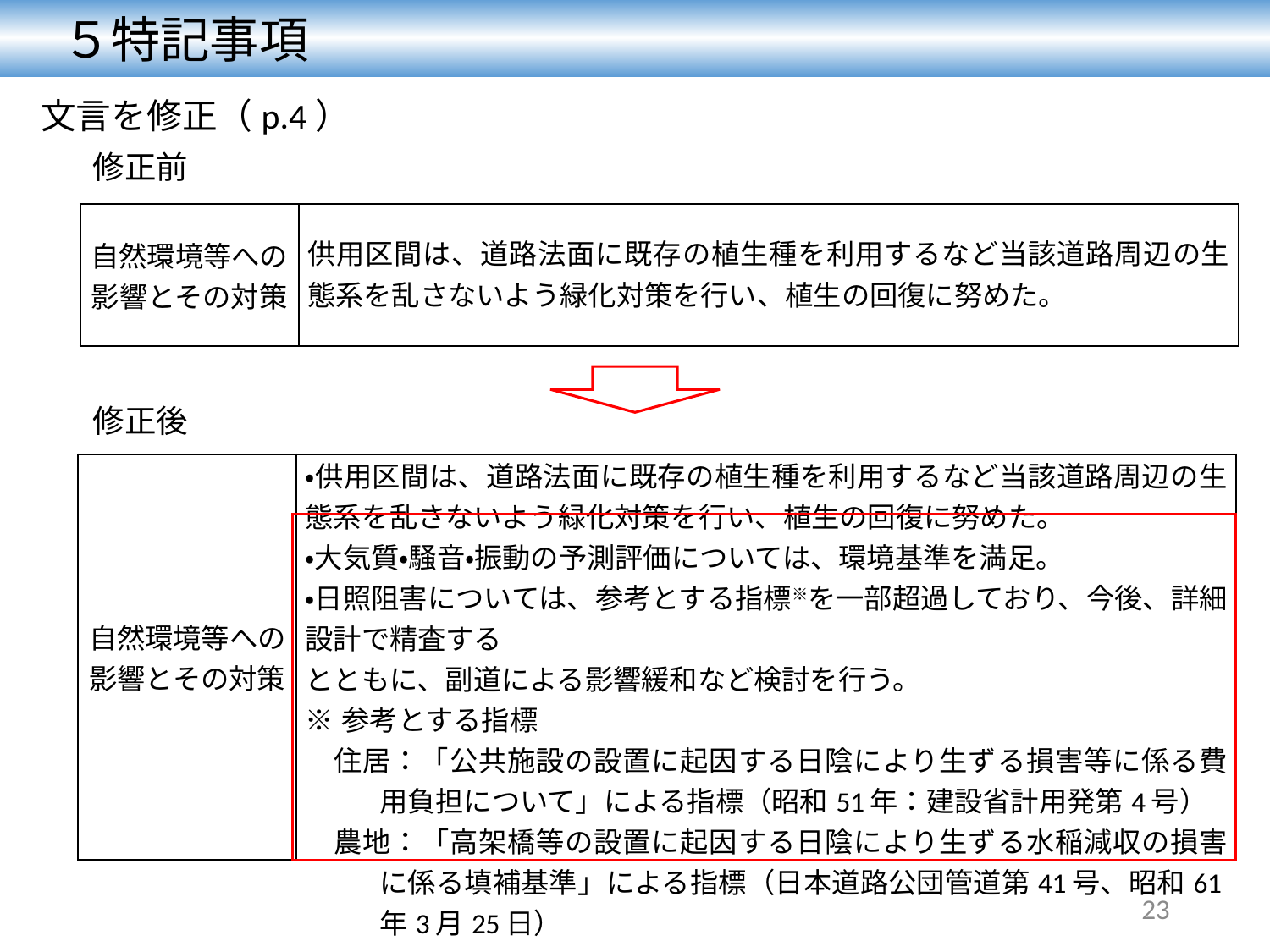

５特記事項
文言を修正（p.4）
修正前
| 自然環境等への 影響とその対策 | 供用区間は、道路法面に既存の植生種を利用するなど当該道路周辺の生態系を乱さないよう緑化対策を行い、植生の回復に努めた。 |
| --- | --- |

修正後
| 自然環境等への 影響とその対策 | ・供用区間は、道路法面に既存の植生種を利用するなど当該道路周辺の生態系を乱さないよう緑化対策を行い、植生の回復に努めた。 ・大気質・騒音・振動の予測評価については、環境基準を満足。 ・日照阻害については、参考とする指標※を一部超過しており、今後、詳細設計で精査する とともに、副道による影響緩和など検討を行う。 ※参考とする指標 　住居：「公共施設の設置に起因する日陰により生ずる損害等に係る費用負担について」による指標（昭和51年：建設省計用発第4号） 　農地：「高架橋等の設置に起因する日陰により生ずる水稲減収の損害に係る填補基準」による指標（日本道路公団管道第41号、昭和61年3月25日） |
| --- | --- |

23